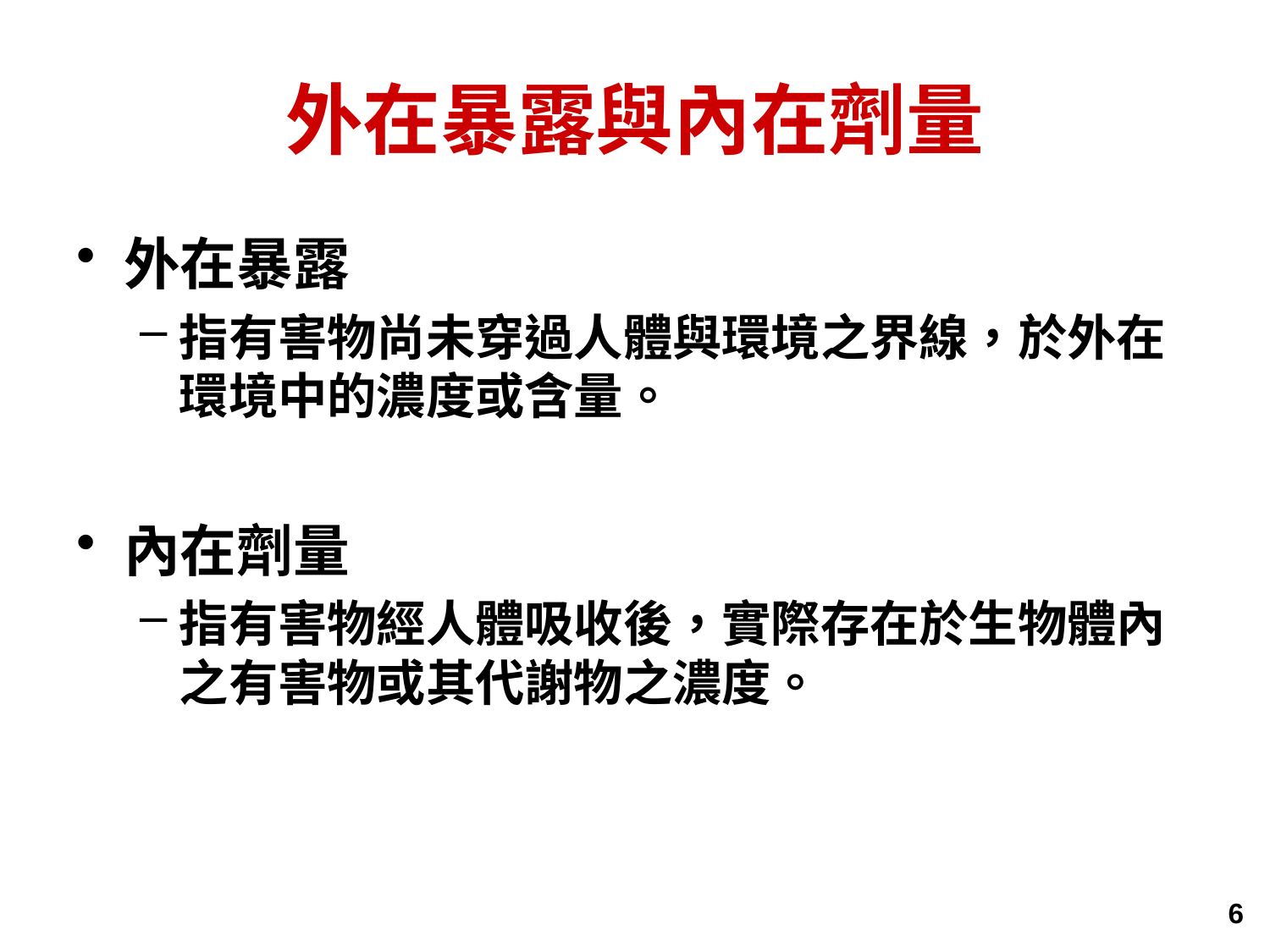

# 外在暴露與內在劑量
外在暴露
指有害物尚未穿過人體與環境之界線，於外在環境中的濃度或含量。

內在劑量
指有害物經人體吸收後，實際存在於生物體內之有害物或其代謝物之濃度。
6